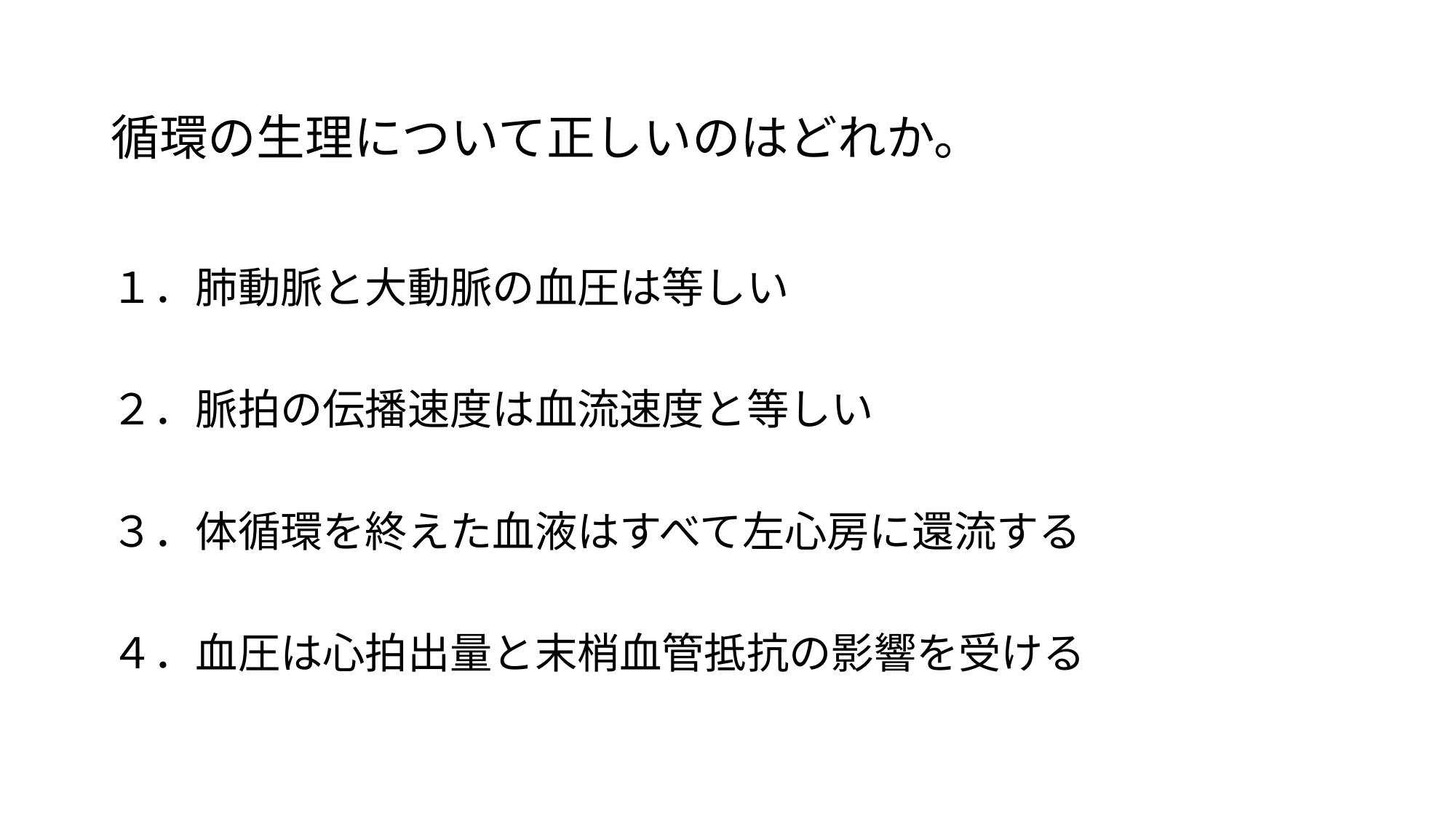

# 循環の生理について正しいのはどれか。
１．肺動脈と大動脈の血圧は等しい

２．脈拍の伝播速度は血流速度と等しい

３．体循環を終えた血液はすべて左心房に還流する

４．血圧は心拍出量と末梢血管抵抗の影響を受ける